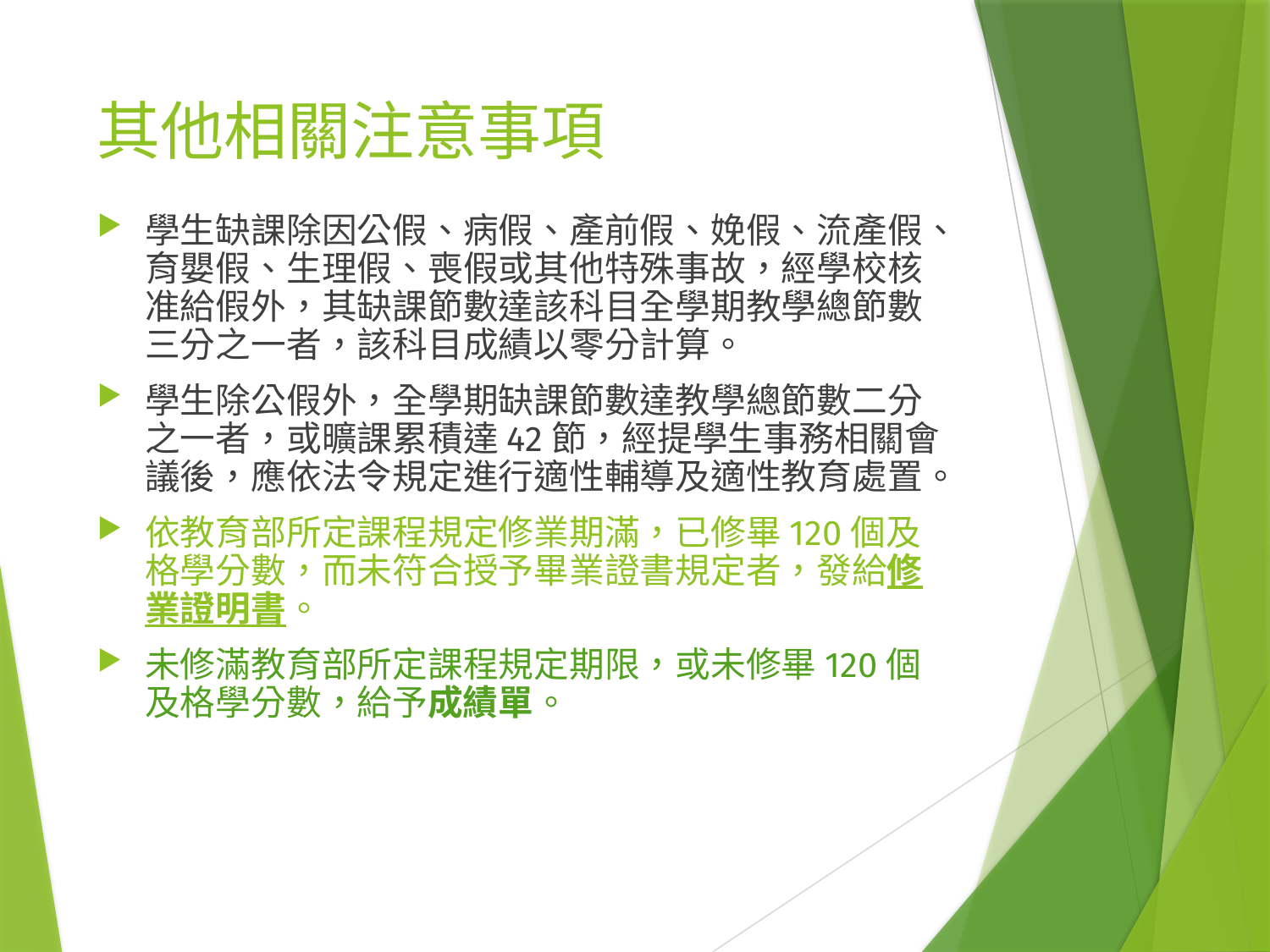

# 其他相關注意事項
學生缺課除因公假、病假、產前假、娩假、流產假、育嬰假、生理假、喪假或其他特殊事故，經學校核准給假外，其缺課節數達該科目全學期教學總節數三分之一者，該科目成績以零分計算。
學生除公假外，全學期缺課節數達教學總節數二分之一者，或曠課累積達42節，經提學生事務相關會議後，應依法令規定進行適性輔導及適性教育處置。
依教育部所定課程規定修業期滿，已修畢120個及格學分數，而未符合授予畢業證書規定者，發給修業證明書。
未修滿教育部所定課程規定期限，或未修畢120個及格學分數，給予成績單。